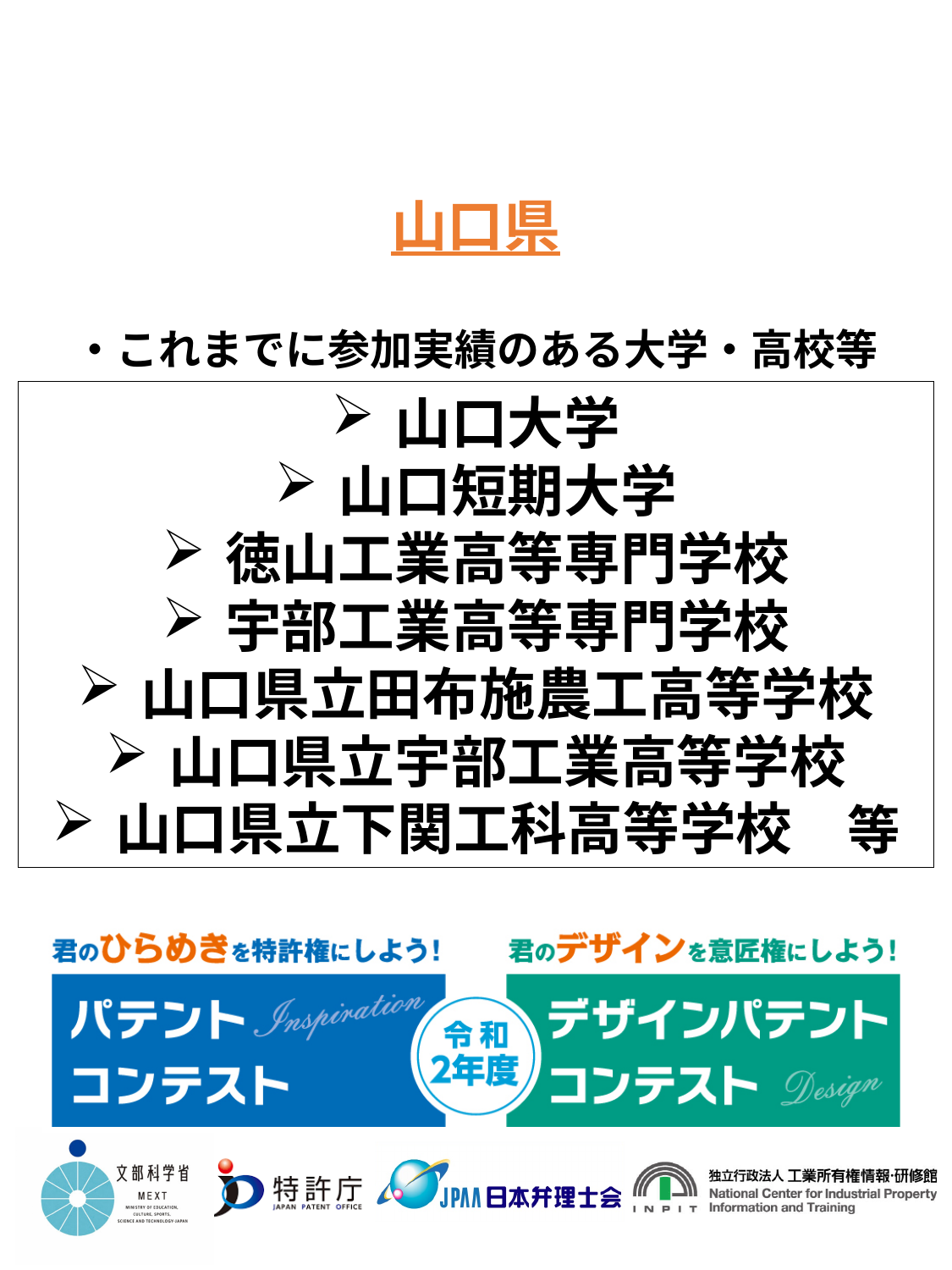

山口県
・これまでに参加実績のある大学・高校等
山口大学
山口短期大学
徳山工業高等専門学校
宇部工業高等専門学校
山口県立田布施農工高等学校
山口県立宇部工業高等学校
山口県立下関工科高等学校　等